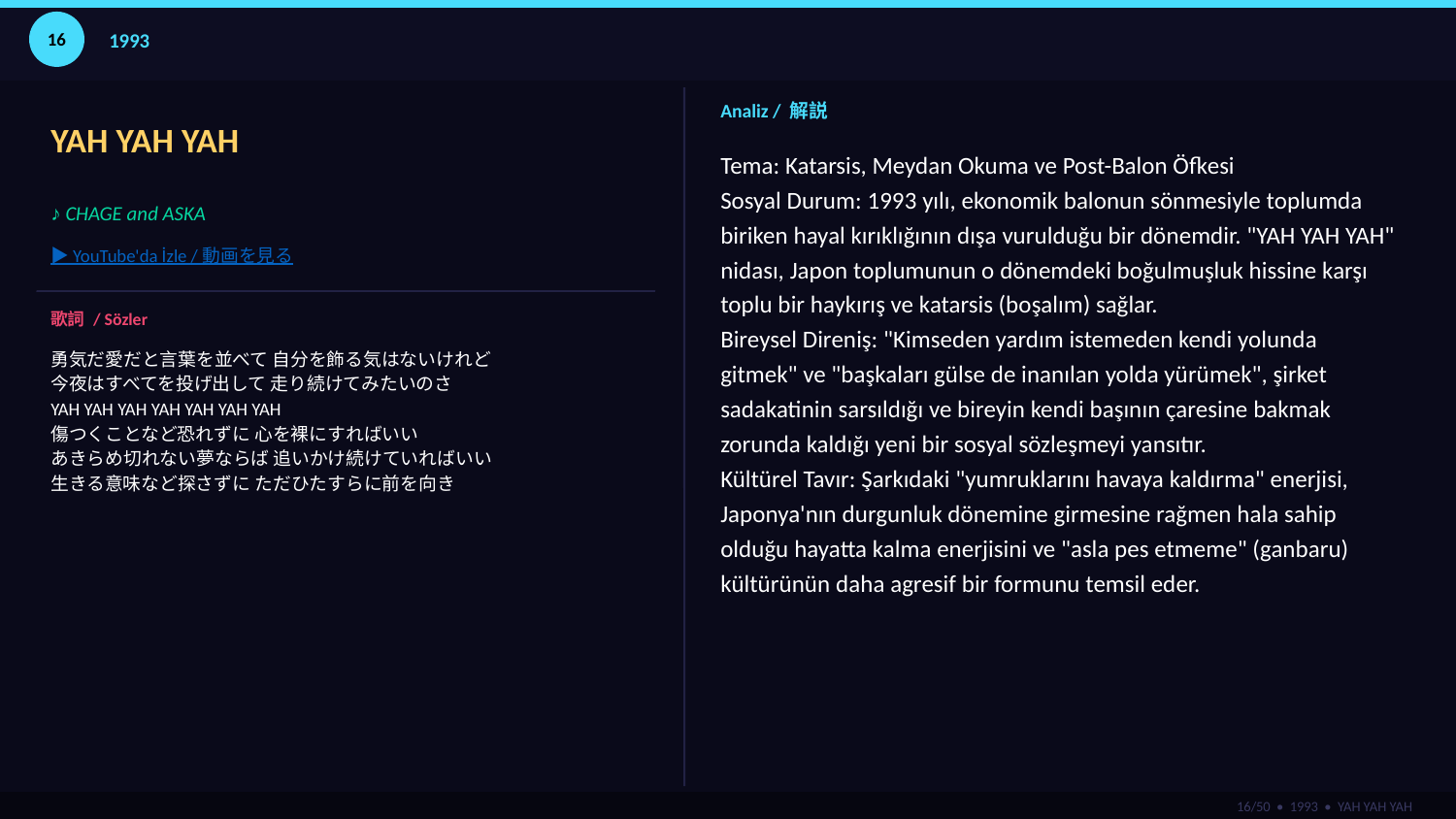

16
1993
YAH YAH YAH

Analiz / 解説
Tema: Katarsis, Meydan Okuma ve Post-Balon Öfkesi
Sosyal Durum: 1993 yılı, ekonomik balonun sönmesiyle toplumda biriken hayal kırıklığının dışa vurulduğu bir dönemdir. "YAH YAH YAH" nidası, Japon toplumunun o dönemdeki boğulmuşluk hissine karşı toplu bir haykırış ve katarsis (boşalım) sağlar.
Bireysel Direniş: "Kimseden yardım istemeden kendi yolunda gitmek" ve "başkaları gülse de inanılan yolda yürümek", şirket sadakatinin sarsıldığı ve bireyin kendi başının çaresine bakmak zorunda kaldığı yeni bir sosyal sözleşmeyi yansıtır.
Kültürel Tavır: Şarkıdaki "yumruklarını havaya kaldırma" enerjisi, Japonya'nın durgunluk dönemine girmesine rağmen hala sahip olduğu hayatta kalma enerjisini ve "asla pes etmeme" (ganbaru) kültürünün daha agresif bir formunu temsil eder.
♪ CHAGE and ASKA
▶ YouTube'da İzle / 動画を見る

歌詞 / Sözler
勇気だ愛だと言葉を並べて 自分を飾る気はないけれど
今夜はすべてを投げ出して 走り続けてみたいのさ
YAH YAH YAH YAH YAH YAH YAH
傷つくことなど恐れずに 心を裸にすればいい
あきらめ切れない夢ならば 追いかけ続けていればいい
生きる意味など探さずに ただひたすらに前を向き

16/50  •  1993  •  YAH YAH YAH